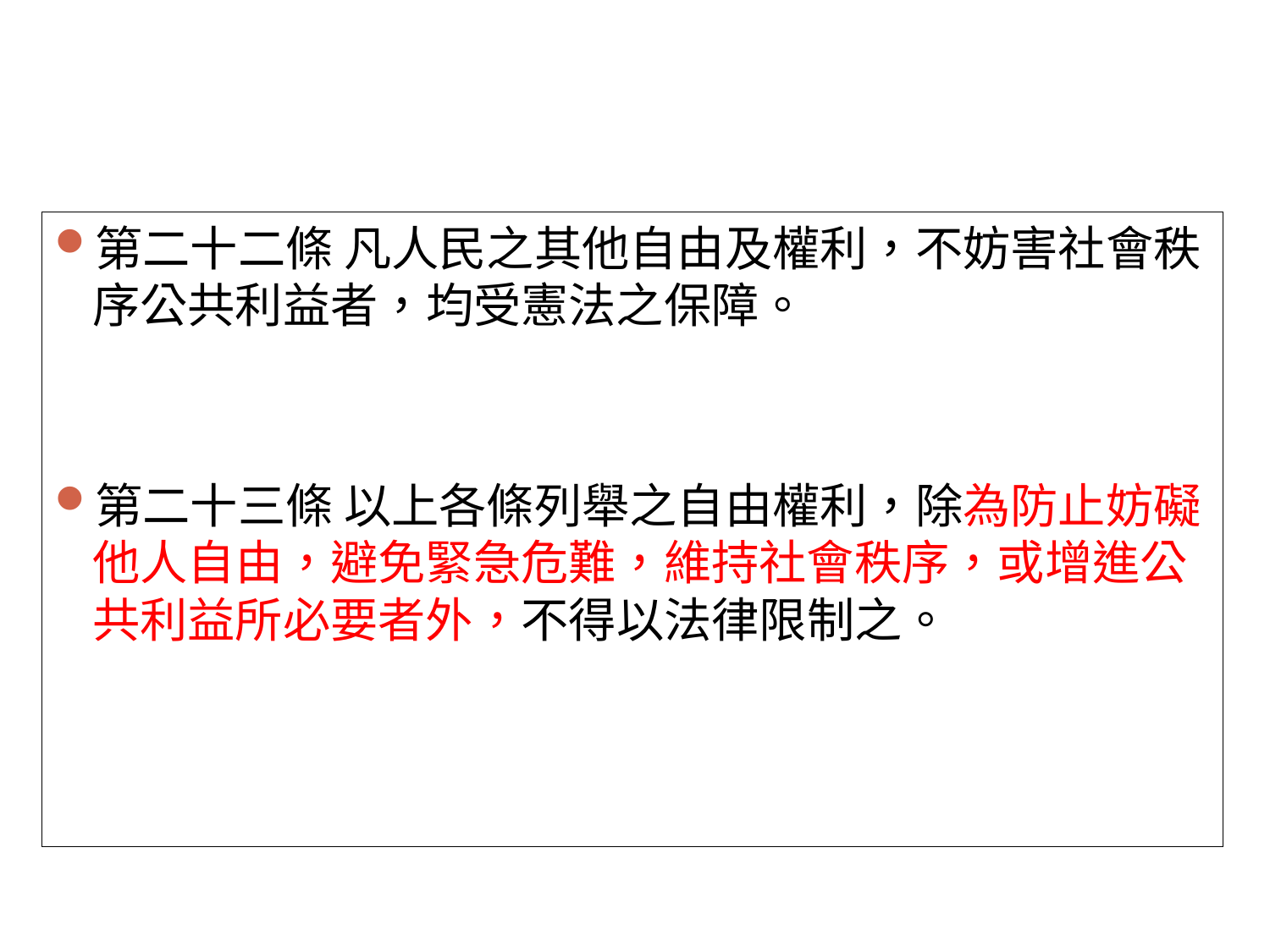

第二十二條 凡人民之其他自由及權利，不妨害社會秩序公共利益者，均受憲法之保障。

第二十三條 以上各條列舉之自由權利，除為防止妨礙他人自由，避免緊急危難，維持社會秩序，或增進公共利益所必要者外，不得以法律限制之。